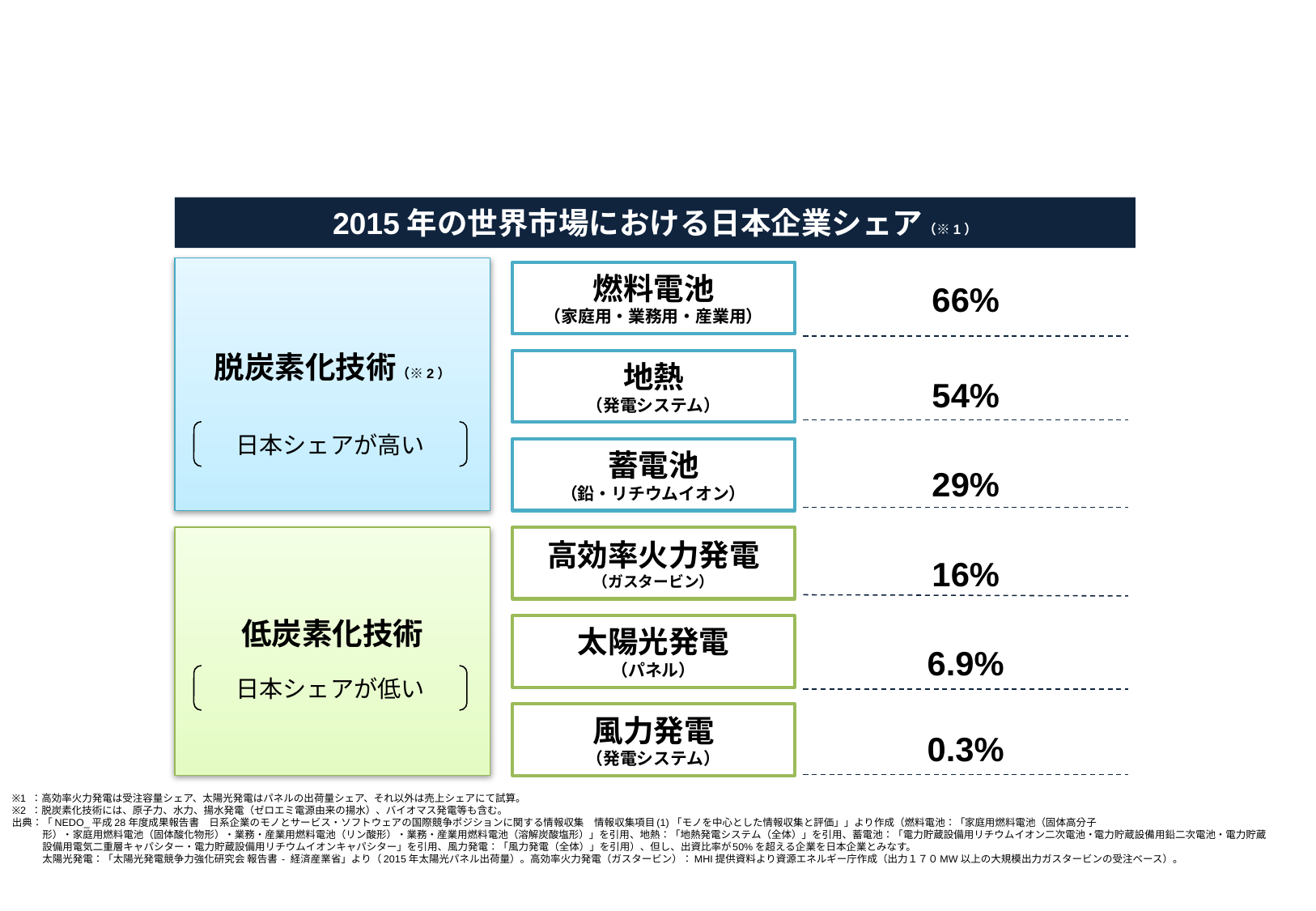

2015年の世界市場における日本企業シェア（※1）
脱炭素化技術（※2）

燃料電池
（家庭用・業務用・産業用）
66%
地熱
（発電システム）
54%
日本シェアが高い
蓄電池
（鉛・リチウムイオン）
29%
低炭素化技術

高効率火力発電
（ガスタービン）
16%
太陽光発電
（パネル）
6.9%
日本シェアが低い
風力発電
（発電システム）
0.3%
※1 ：高効率火力発電は受注容量シェア、太陽光発電はパネルの出荷量シェア、それ以外は売上シェアにて試算。
※2 ：脱炭素化技術には、原子力、水力、揚水発電（ゼロエミ電源由来の揚水）、バイオマス発電等も含む。
出典：「NEDO_平成28年度成果報告書　日系企業のモノとサービス・ソフトウェアの国際競争ポジションに関する情報収集　情報収集項目(1)「モノを中心とした情報収集と評価」」より作成（燃料電池：「家庭用燃料電池（固体高分子
　　　形）・家庭用燃料電池（固体酸化物形）・業務・産業用燃料電池（リン酸形）・業務・産業用燃料電池（溶解炭酸塩形）」を引用、地熱：「地熱発電システム（全体）」を引用、蓄電池：「電力貯蔵設備用リチウムイオン二次電池・電力貯蔵設備用鉛二次電池・電力貯蔵
　　　設備用電気二重層キャパシター・電力貯蔵設備用リチウムイオンキャパシター」を引用、風力発電：「風力発電（全体）」を引用）、但し、出資比率が50%を超える企業を日本企業とみなす。
　　　太陽光発電：「太陽光発電競争力強化研究会 報告書 - 経済産業省」より（2015年太陽光パネル出荷量）。高効率火力発電（ガスタービン）：MHI提供資料より資源エネルギー庁作成（出力１７０MW以上の大規模出力ガスタービンの受注ベース）。